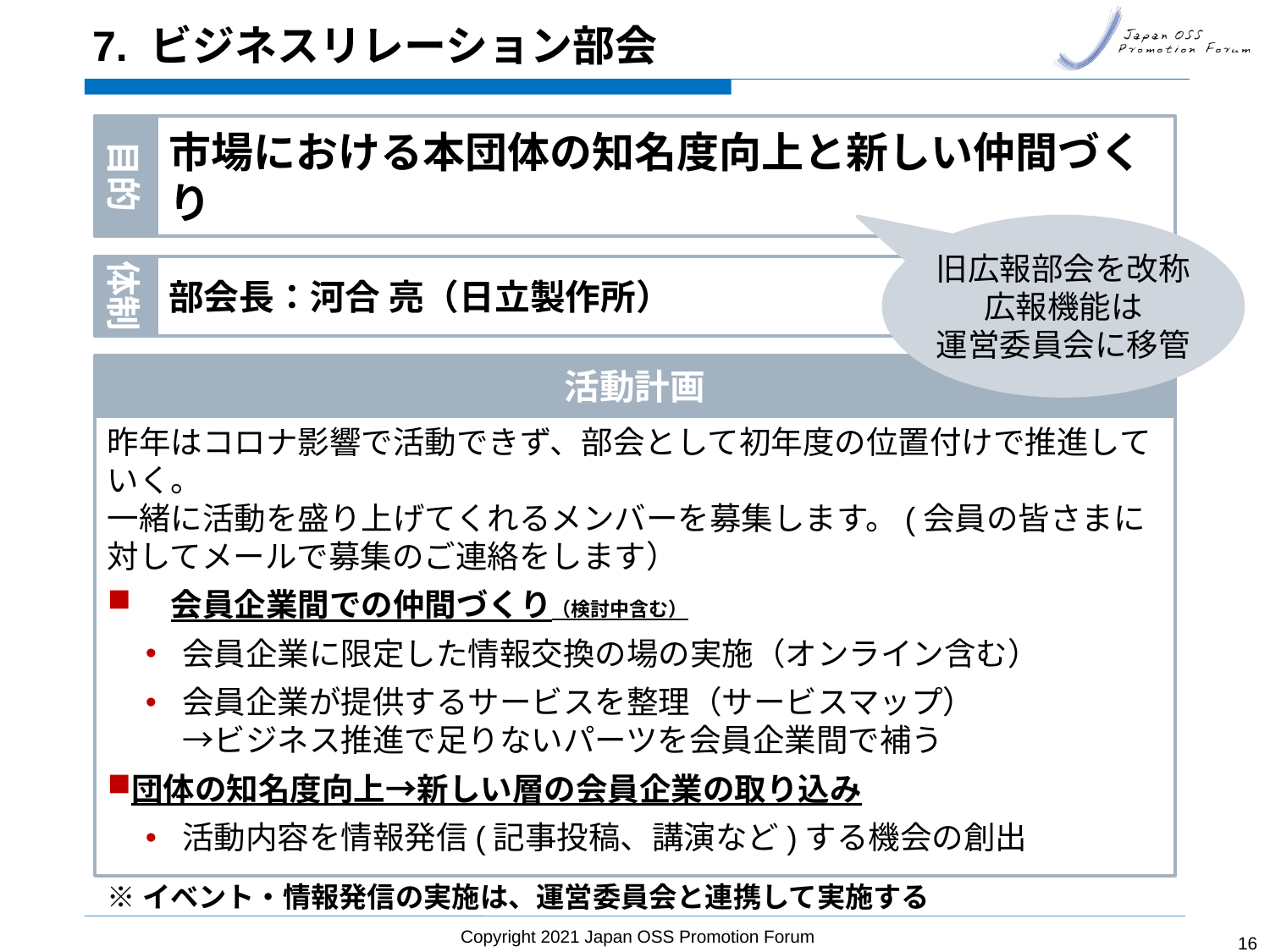

# 7. ビジネスリレーション部会
目的
市場における本団体の知名度向上と新しい仲間づくり
旧広報部会を改称
広報機能は
運営委員会に移管
部会長：河合 亮（日立製作所）
体制
活動計画
昨年はコロナ影響で活動できず、部会として初年度の位置付けで推進していく。
一緒に活動を盛り上げてくれるメンバーを募集します。(会員の皆さまに対してメールで募集のご連絡をします）
会員企業間での仲間づくり（検討中含む）
会員企業に限定した情報交換の場の実施（オンライン含む）
会員企業が提供するサービスを整理（サービスマップ）
→ビジネス推進で足りないパーツを会員企業間で補う
団体の知名度向上→新しい層の会員企業の取り込み
活動内容を情報発信(記事投稿、講演など)する機会の創出
※イベント・情報発信の実施は、運営委員会と連携して実施する
Copyright 2021 Japan OSS Promotion Forum
16